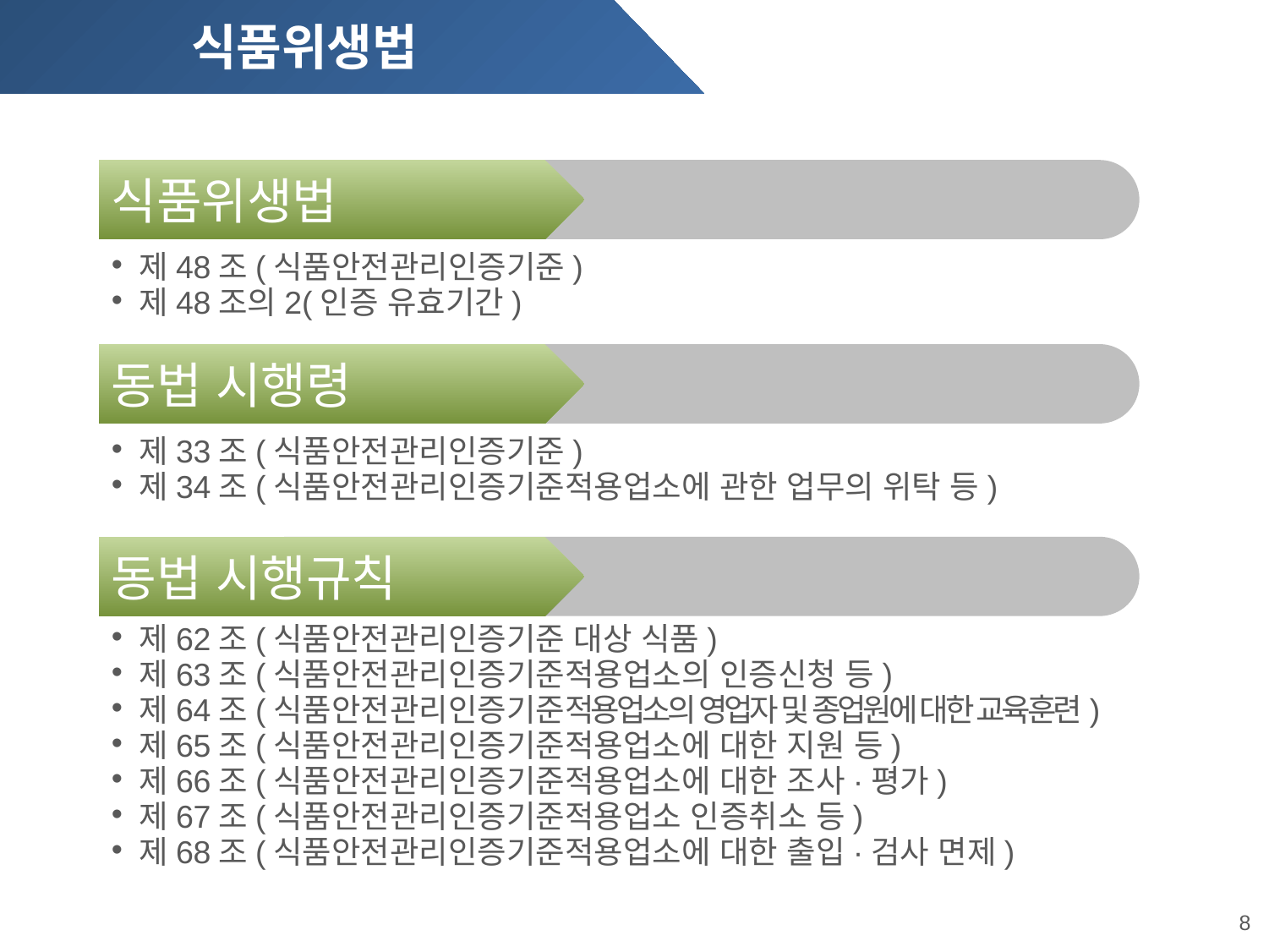

식품위생법
식품위생법

 제48조(식품안전관리인증기준)
 제48조의2(인증 유효기간)
동법 시행령

 제33조(식품안전관리인증기준)
 제34조(식품안전관리인증기준적용업소에 관한 업무의 위탁 등)
동법 시행규칙

 제62조(식품안전관리인증기준 대상 식품)
 제63조(식품안전관리인증기준적용업소의 인증신청 등)
 제64조(식품안전관리인증기준적용업소의 영업자 및 종업원에 대한 교육훈련)
 제65조(식품안전관리인증기준적용업소에 대한 지원 등)
 제66조(식품안전관리인증기준적용업소에 대한 조사·평가)
 제67조(식품안전관리인증기준적용업소 인증취소 등)
 제68조(식품안전관리인증기준적용업소에 대한 출입·검사 면제)
8